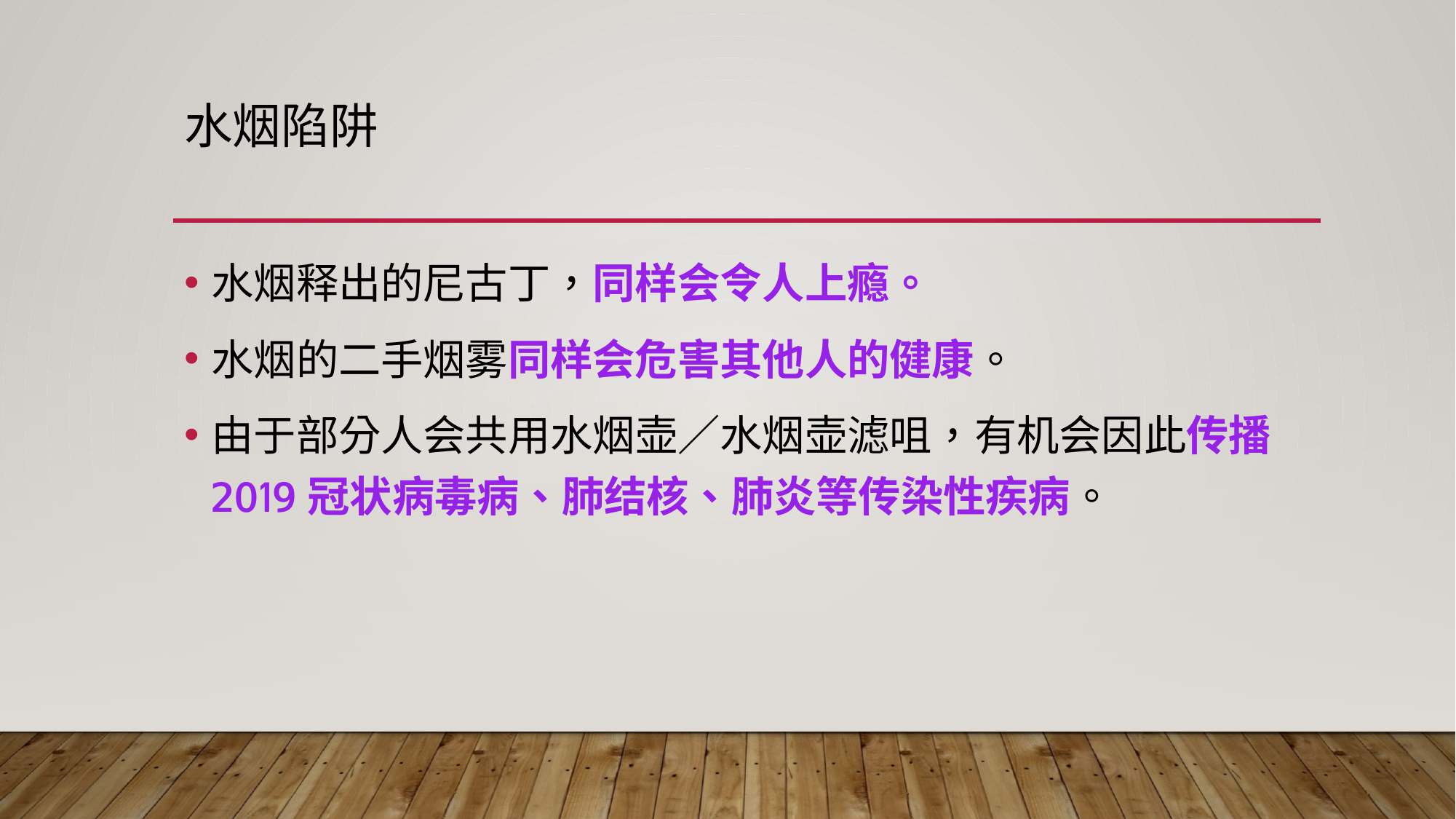

# 水烟陷阱
水烟释出的尼古丁，同样会令人上瘾。
水烟的二手烟雾同样会危害其他人的健康。
由于部分人会共用水烟壶／水烟壶滤咀，有机会因此传播2019冠状病毒病、肺结核、肺炎等传染性疾病。